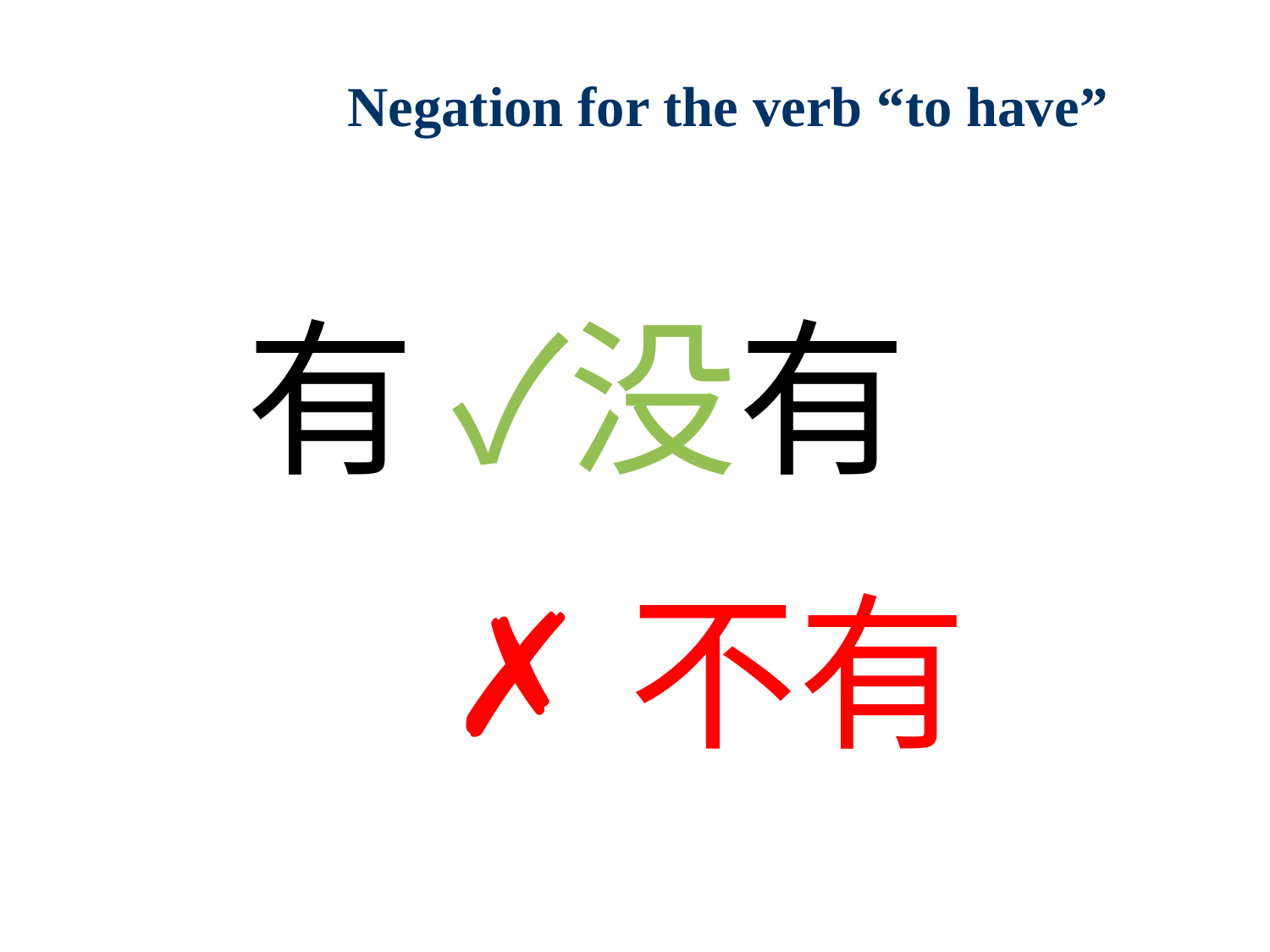

# Negation for the verb “to have”

有 ✓没有
✗不有